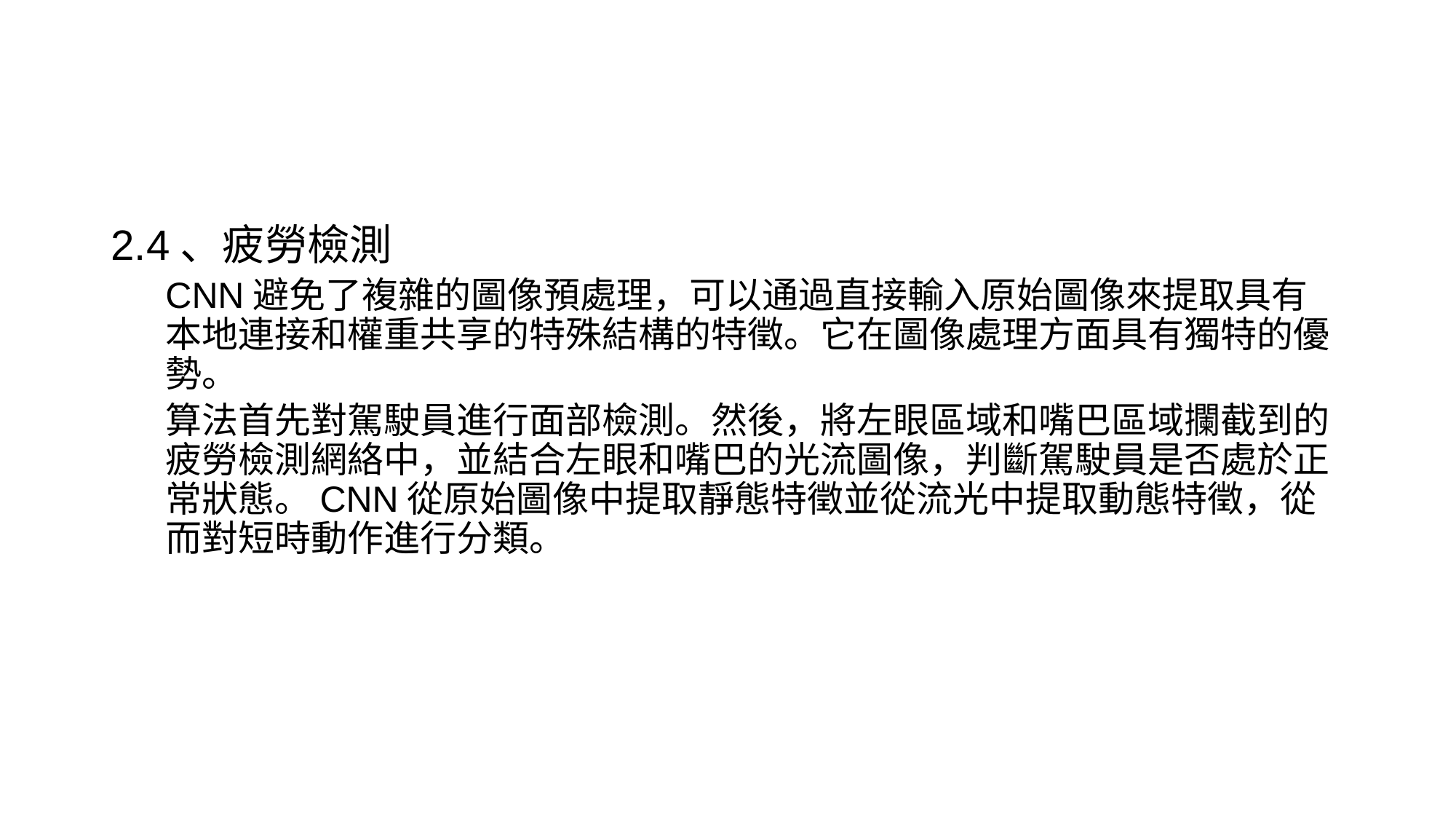

#
2.4、疲勞檢測
CNN避免了複雜的圖像預處理，可以通過直接輸入原始圖像來提取具有本地連接和權重共享的特殊結構的特徵。它在圖像處理方面具有獨特的優勢。
算法首先對駕駛員進行面部檢測。然後，將左眼區域和嘴巴區域攔截到的疲勞檢測網絡中，並結合左眼和嘴巴的光流圖像，判斷駕駛員是否處於正常狀態。CNN從原始圖像中提取靜態特徵並從流光中提取動態特徵，從而對短時動作進行分類。